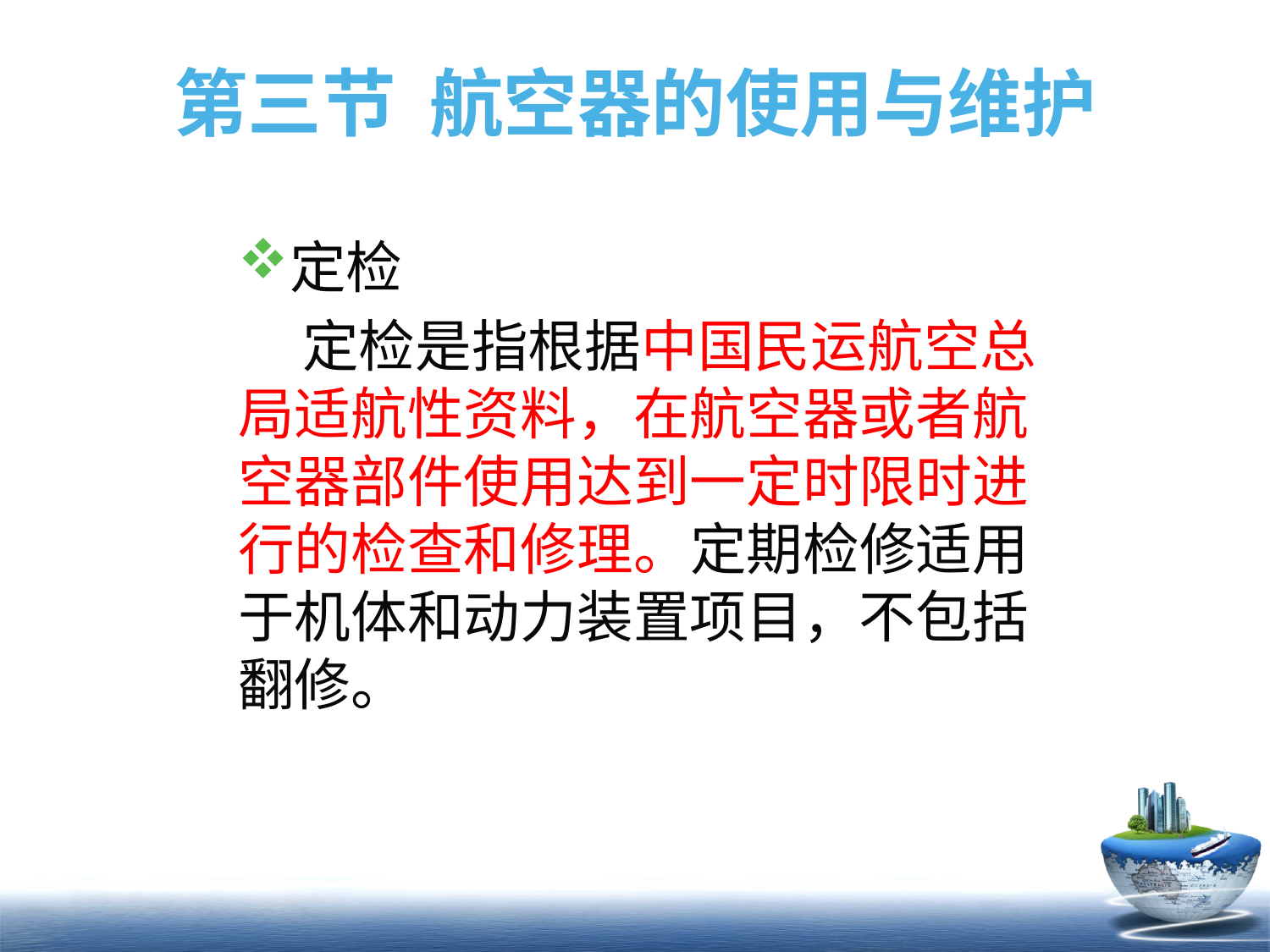

# 第三节  航空器的使用与维护
定检
    定检是指根据中国民运航空总局适航性资料，在航空器或者航空器部件使用达到一定时限时进行的检查和修理。定期检修适用于机体和动力装置项目，不包括翻修。